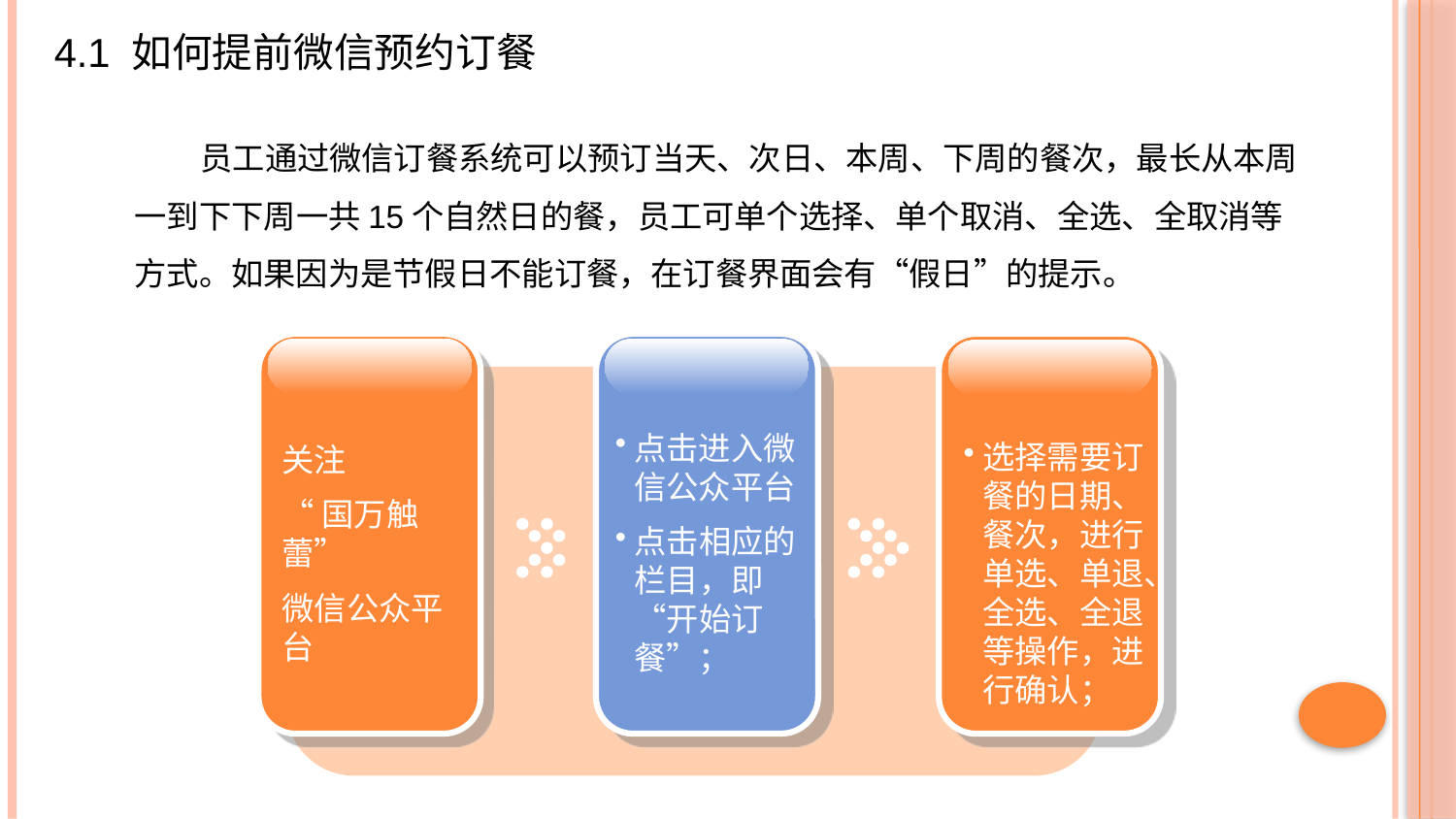

4.1 如何提前微信预约订餐
        员工通过微信订餐系统可以预订当天、次日、本周、下周的餐次，最长从本周一到下下周一共15个自然日的餐，员工可单个选择、单个取消、全选、全取消等方式。如果因为是节假日不能订餐，在订餐界面会有“假日”的提示。

点击进入微信公众平台
点击相应的栏目，即“开始订餐”；
选择需要订餐的日期、餐次，进行单选、单退、全选、全退等操作，进行确认；
关注
“国万触蕾”
微信公众平台